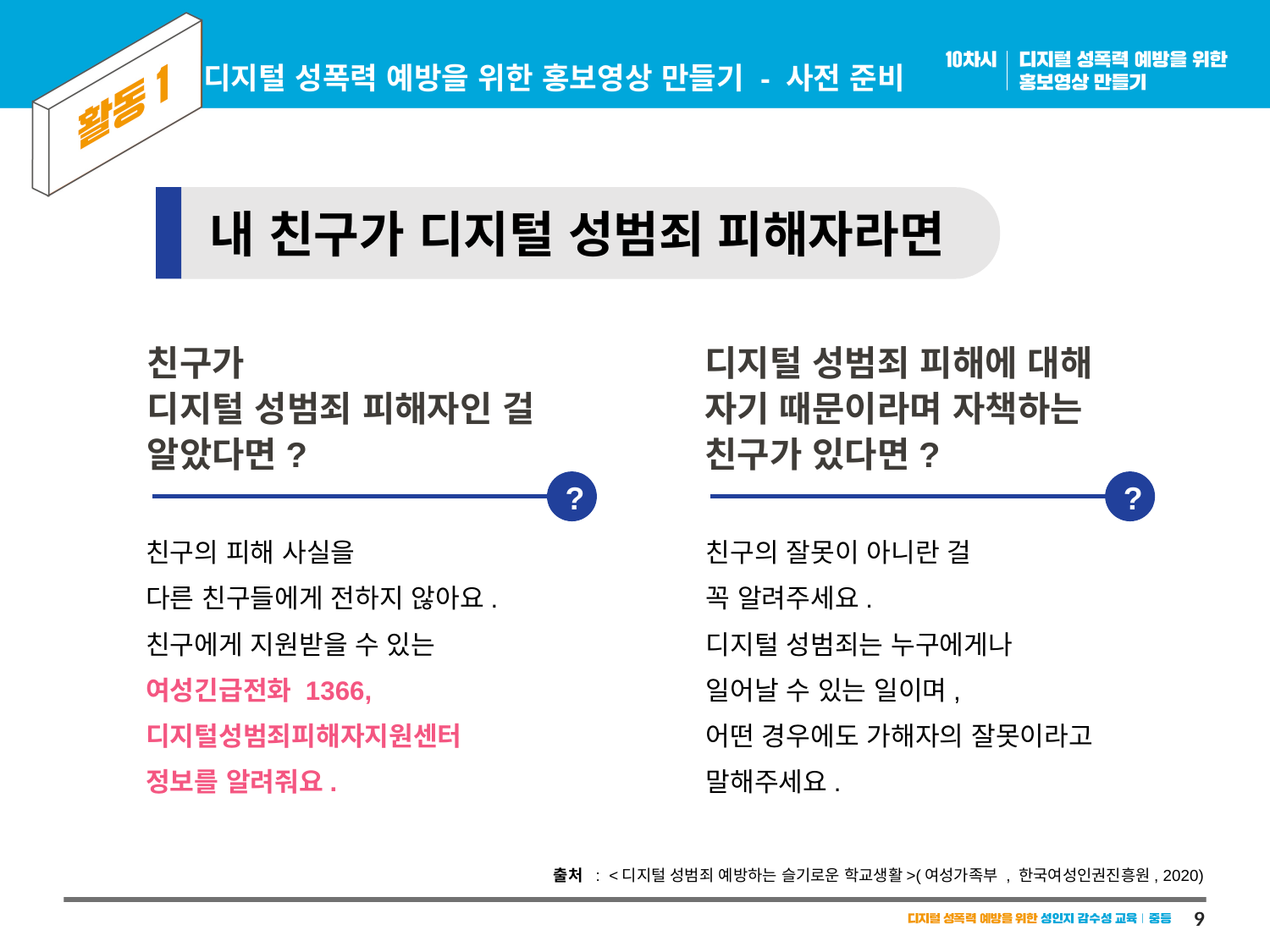

디지털 성폭력 예방을 위한 홍보영상 만들기 - 사전 준비

내 친구가 디지털 성범죄 피해자라면
친구가
디지털 성범죄 피해자인 걸
알았다면?

?
친구의 피해 사실을
다른 친구들에게 전하지 않아요.
친구에게 지원받을 수 있는
여성긴급전화 1366,
디지털성범죄피해자지원센터
정보를 알려줘요.
디지털 성범죄 피해에 대해
자기 때문이라며 자책하는
친구가 있다면?

?
친구의 잘못이 아니란 걸
꼭 알려주세요.
디지털 성범죄는 누구에게나
일어날 수 있는 일이며,
어떤 경우에도 가해자의 잘못이라고
말해주세요.
출처  :  <디지털 성범죄 예방하는 슬기로운 학교생활>(여성가족부 , 한국여성인권진흥원, 2020)
9
9